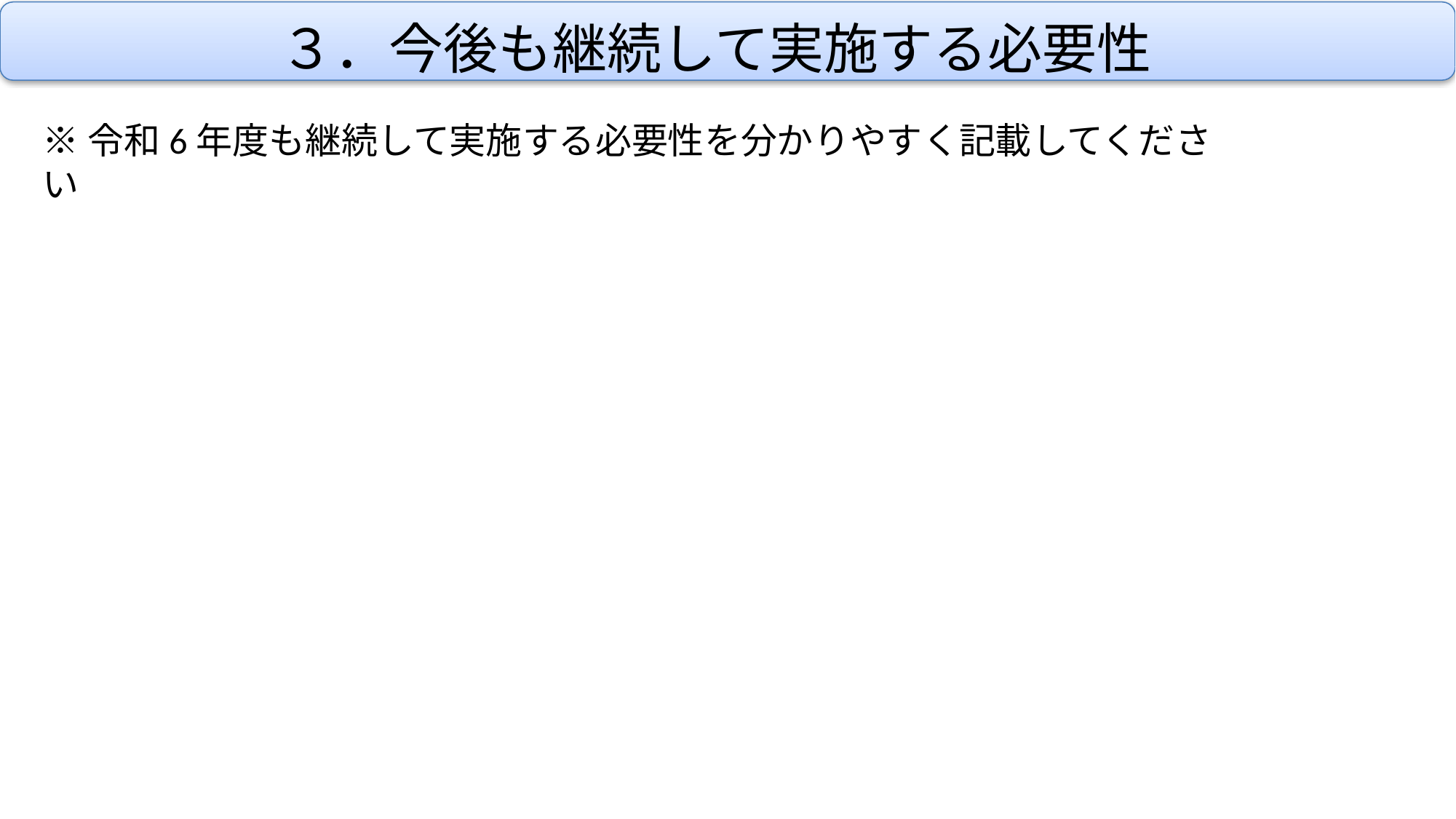

# ３．今後も継続して実施する必要性

※令和6年度も継続して実施する必要性を分かりやすく記載してください